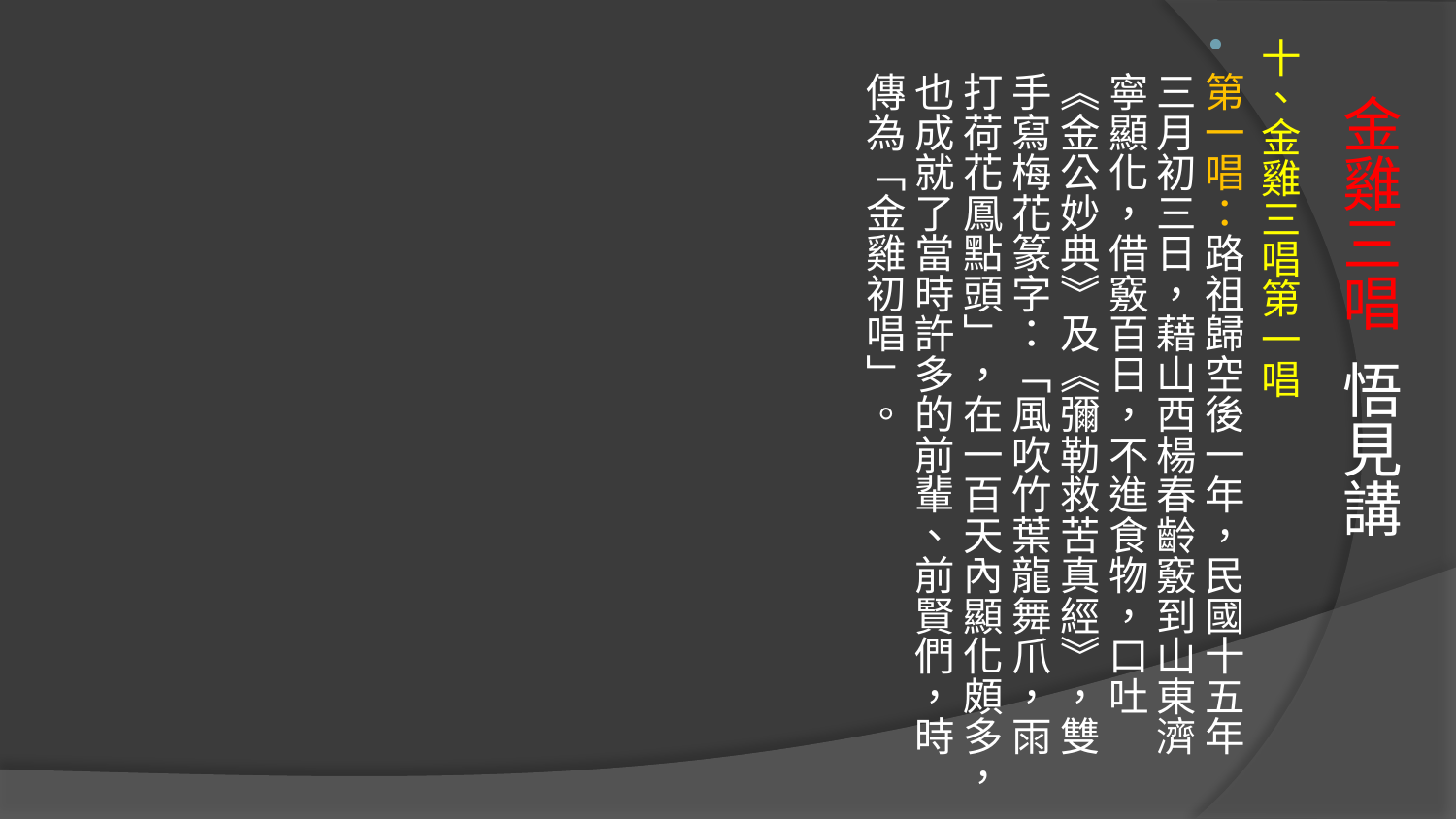

十、金雞三唱第一唱
第一唱：路祖歸空後一年，民國十五年三月初三日，藉山西楊春齡竅到山東濟寧顯化，借竅百日，不進食物，口吐《金公妙典》及《彌勒救苦真經》，雙手寫梅花篆字：「風吹竹葉龍舞爪，雨打荷花鳳點頭」，在一百天內顯化頗多，也成就了當時許多的前輩、前賢們，時傳為「金雞初唱」。

# 金雞三唱  悟見講